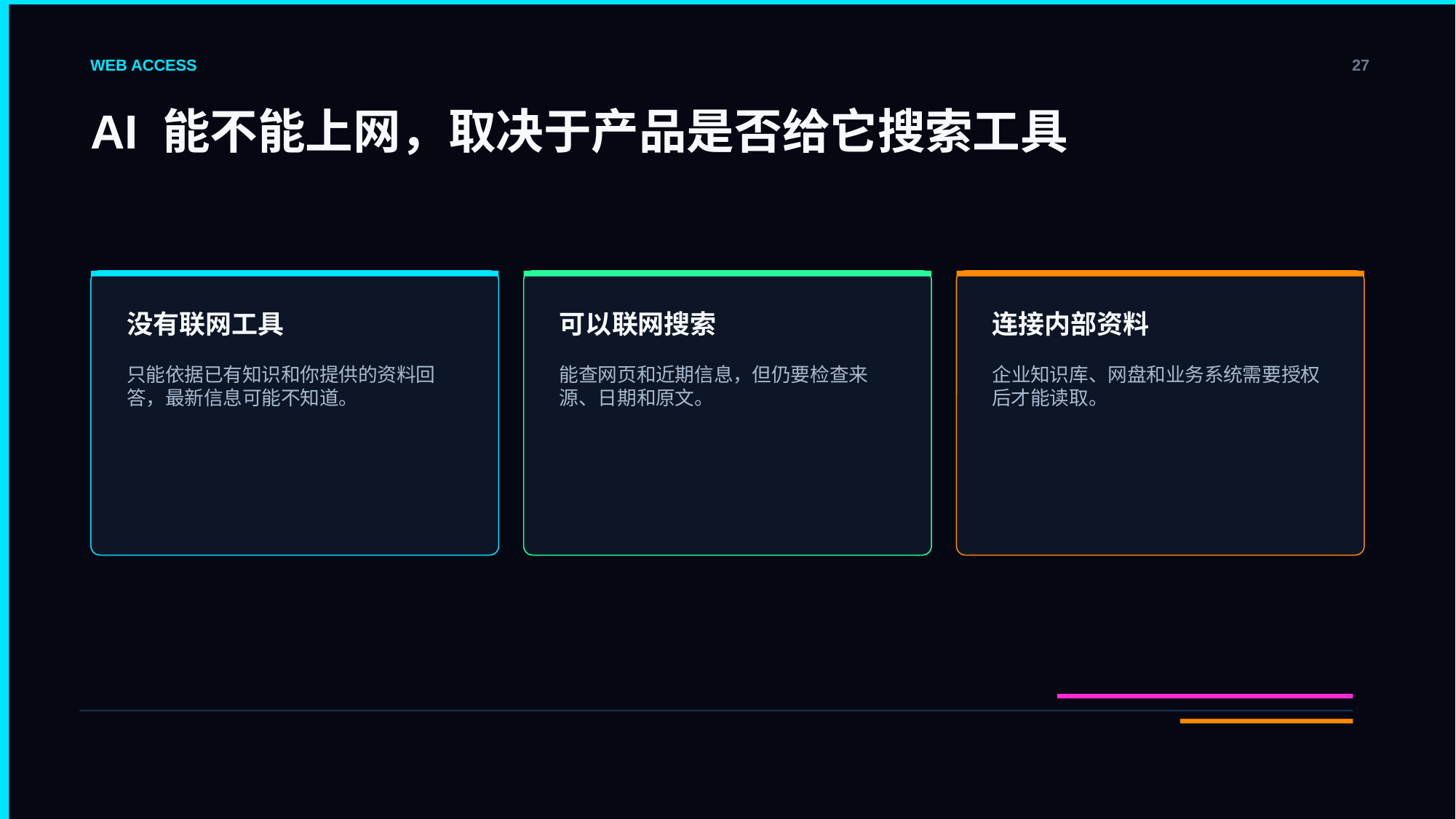

WEB ACCESS
27
AI 能不能上网，取决于产品是否给它搜索工具

没有联网工具
可以联网搜索
连接内部资料
只能依据已有知识和你提供的资料回答，最新信息可能不知道。
能查网页和近期信息，但仍要检查来源、日期和原文。
企业知识库、网盘和业务系统需要授权后才能读取。